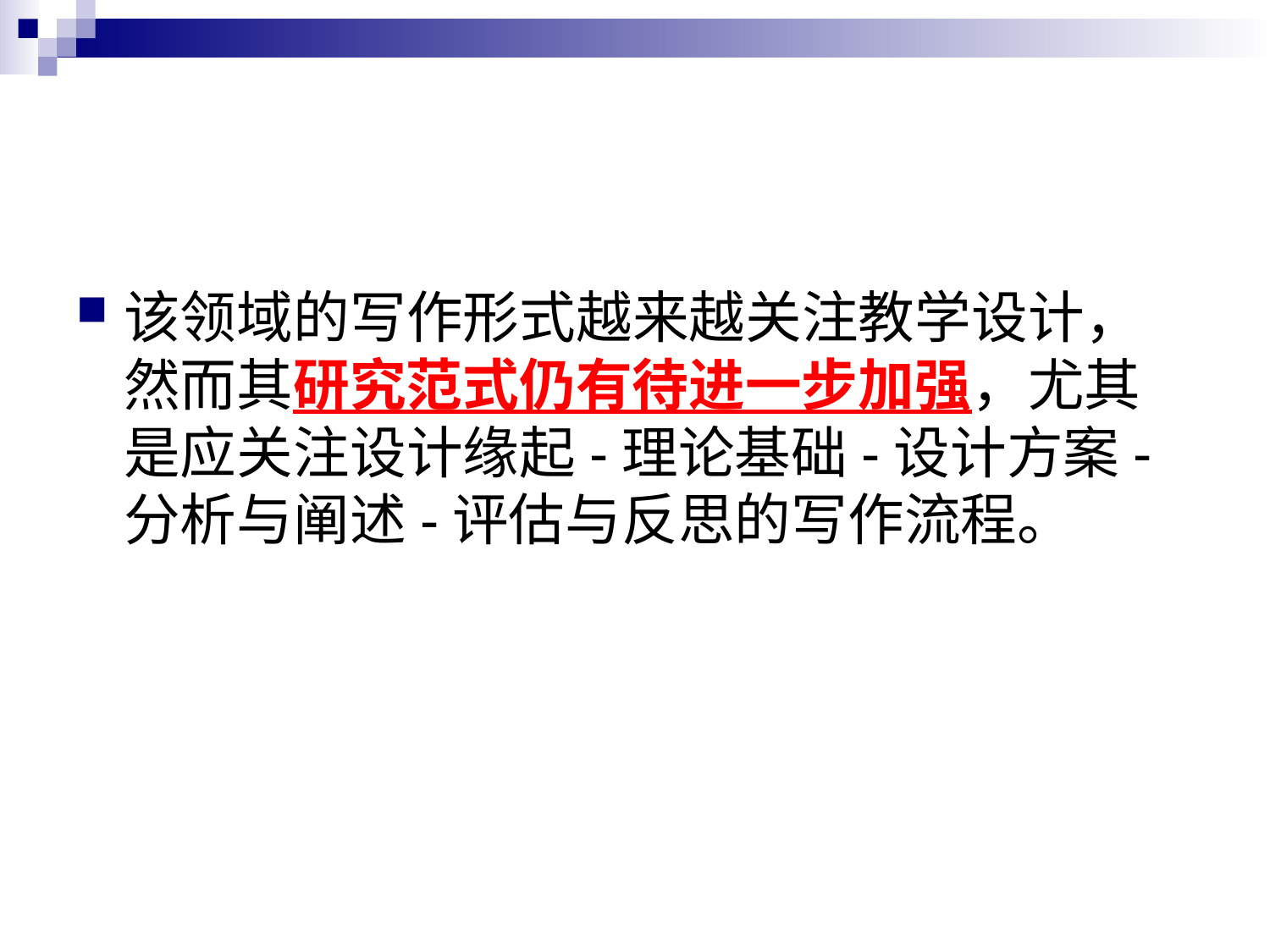

该领域的写作形式越来越关注教学设计，然而其研究范式仍有待进一步加强，尤其是应关注设计缘起-理论基础-设计方案-分析与阐述-评估与反思的写作流程。